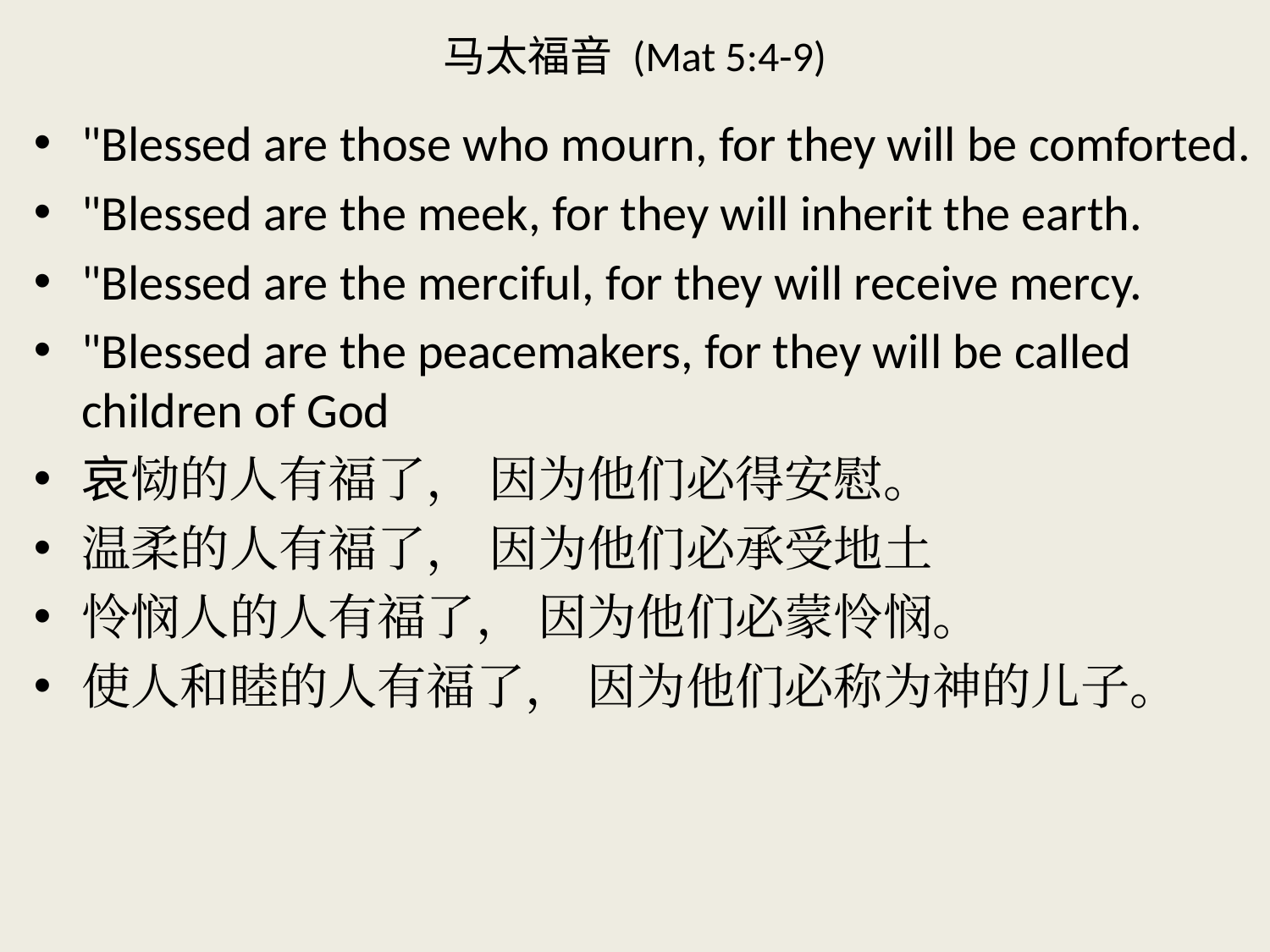

# 马太福音 (Mat 5:4-9)
"Blessed are those who mourn, for they will be comforted.
"Blessed are the meek, for they will inherit the earth.
"Blessed are the merciful, for they will receive mercy.
"Blessed are the peacemakers, for they will be called children of God
哀恸的人有福了， 因为他们必得安慰。
温柔的人有福了， 因为他们必承受地土
怜悯人的人有福了， 因为他们必蒙怜悯。
使人和睦的人有福了， 因为他们必称为神的儿子。